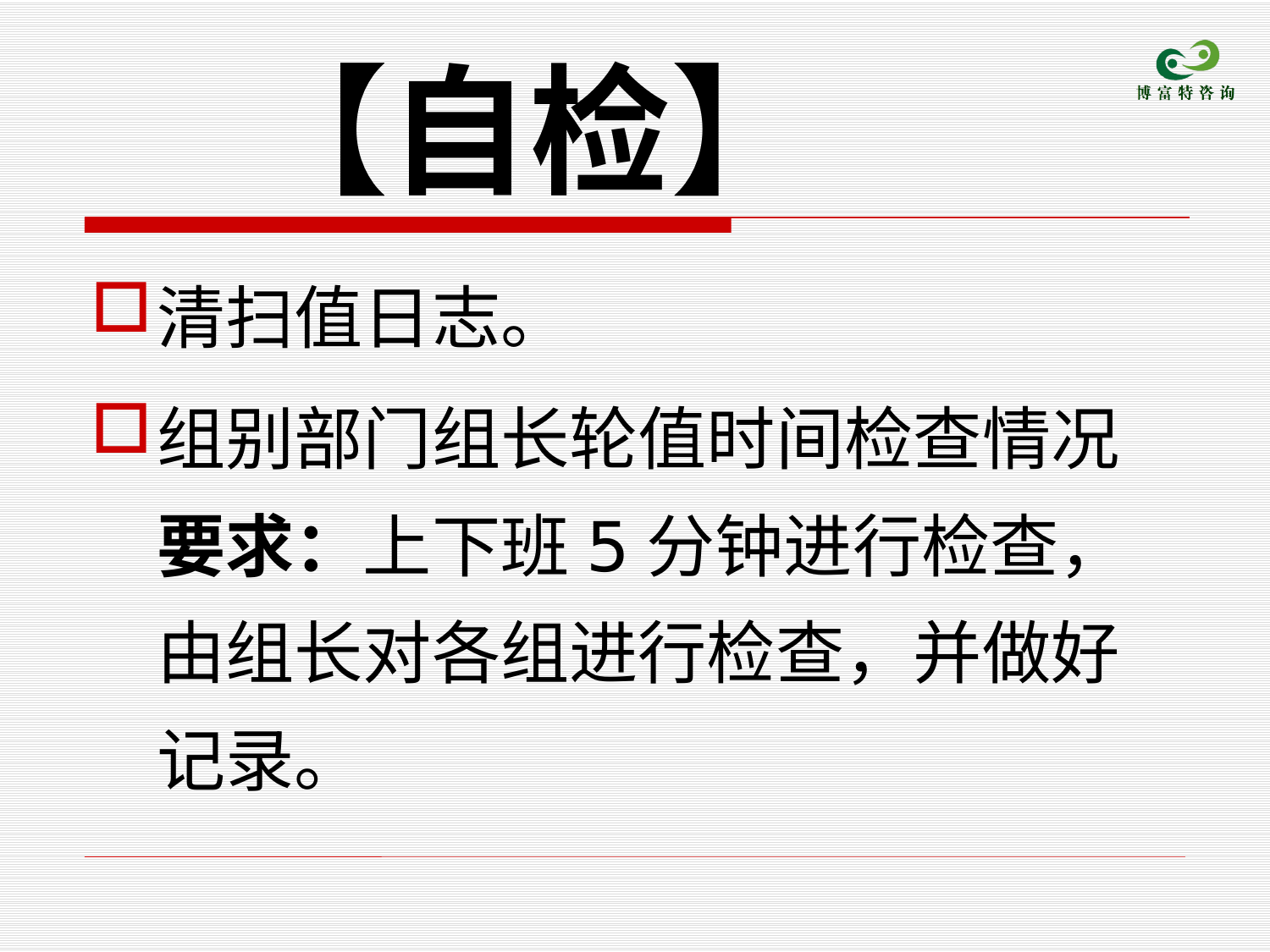

【自检】
清扫值日志。
组别部门组长轮值时间检查情况要求：上下班5分钟进行检查，由组长对各组进行检查，并做好记录。
307